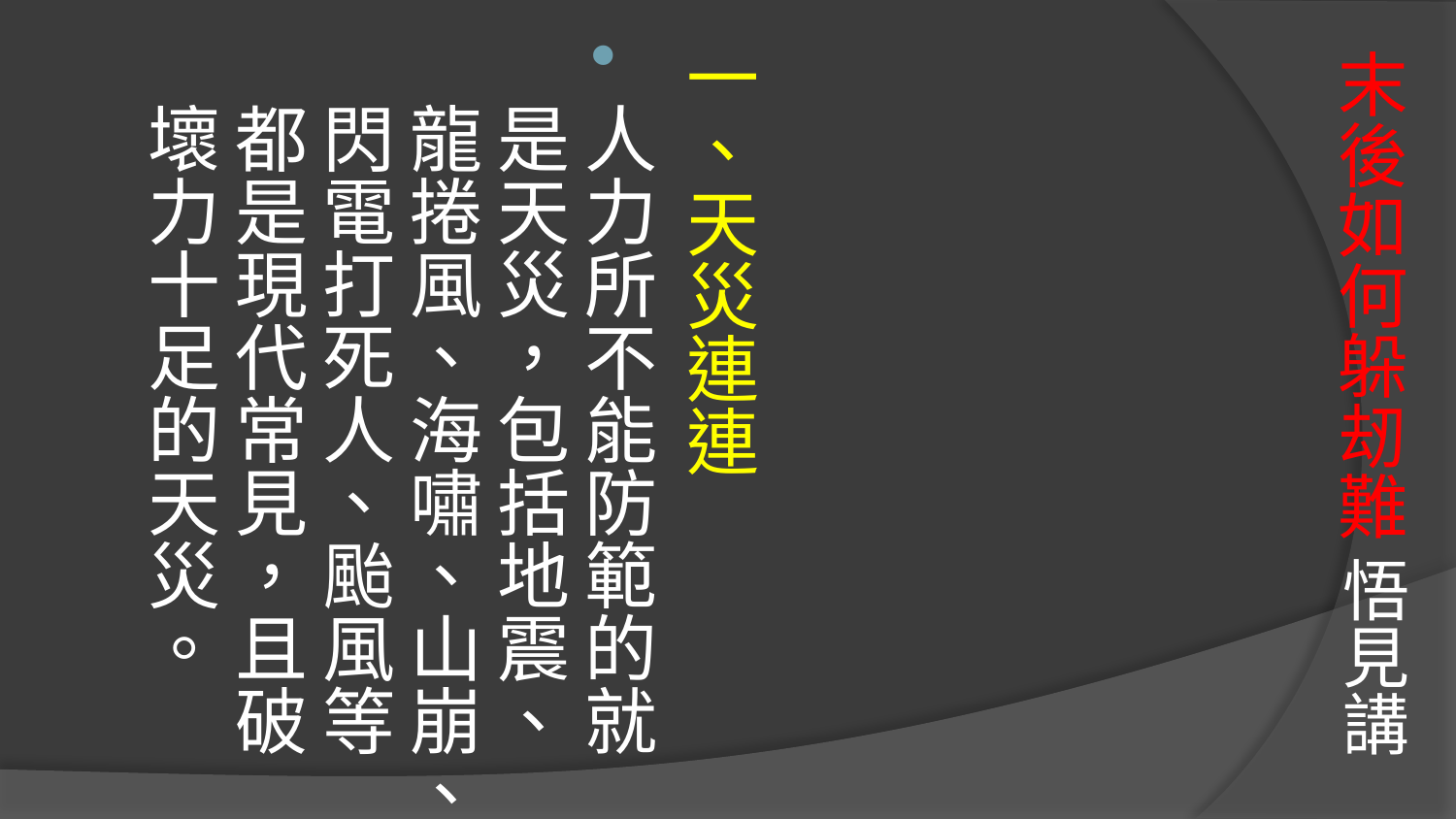

# 末後如何躲刼難 悟見講
一、天災連連
人力所不能防範的就是天災，包括地震、龍捲風、海嘯、山崩、閃電打死人、颱風等都是現代常見，且破壞力十足的天災。